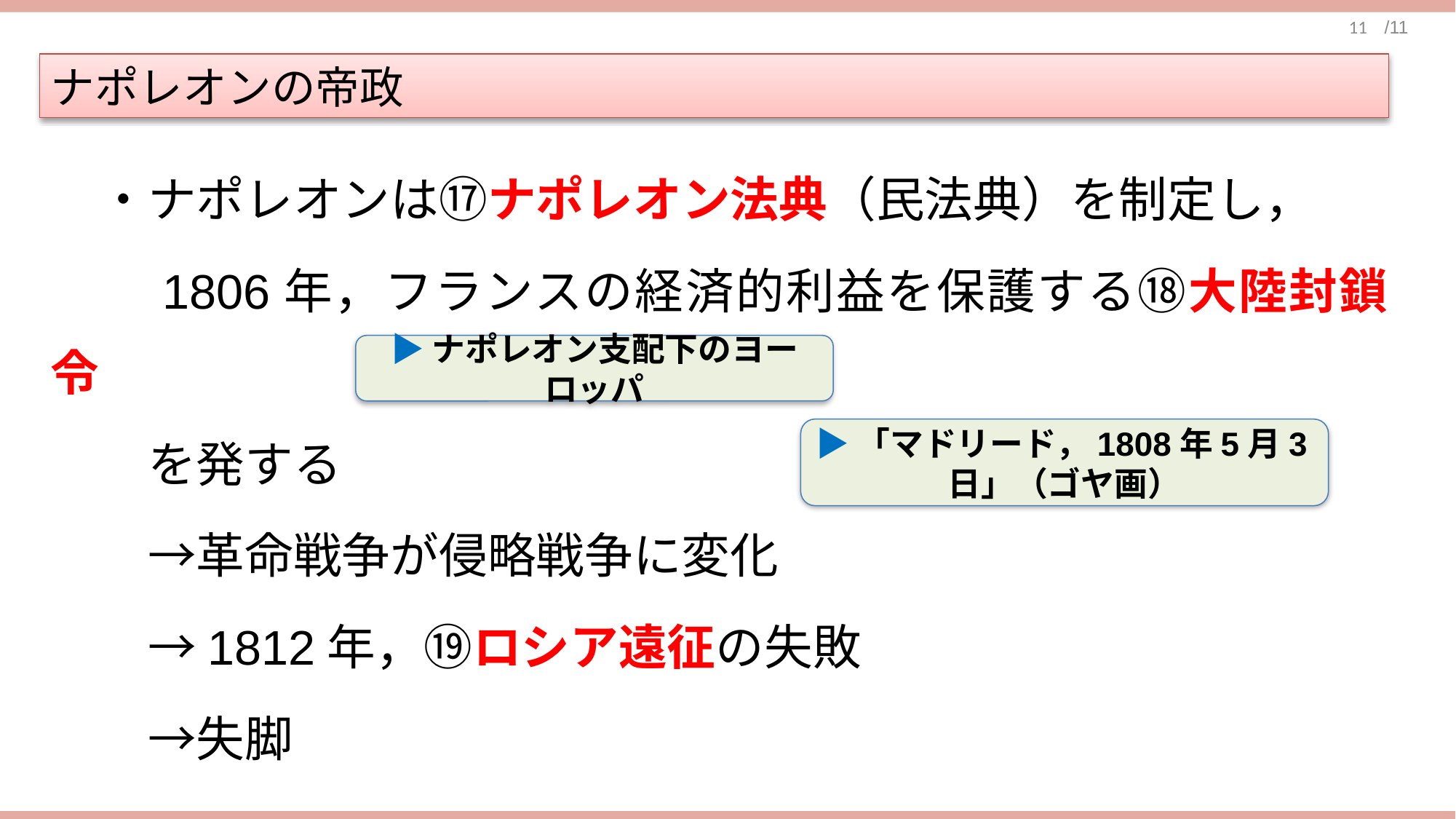

ナポレオンの帝政
　・ナポレオンは⑰ナポレオン法典（民法典）を制定し，
　　1806年，フランスの経済的利益を保護する⑱大陸封鎖令
　　を発する
　　→革命戦争が侵略戦争に変化
　　→1812年，⑲ロシア遠征の失敗
　　→失脚
▶ナポレオン支配下のヨーロッパ
▶「マドリード，1808年5月3日」（ゴヤ画）